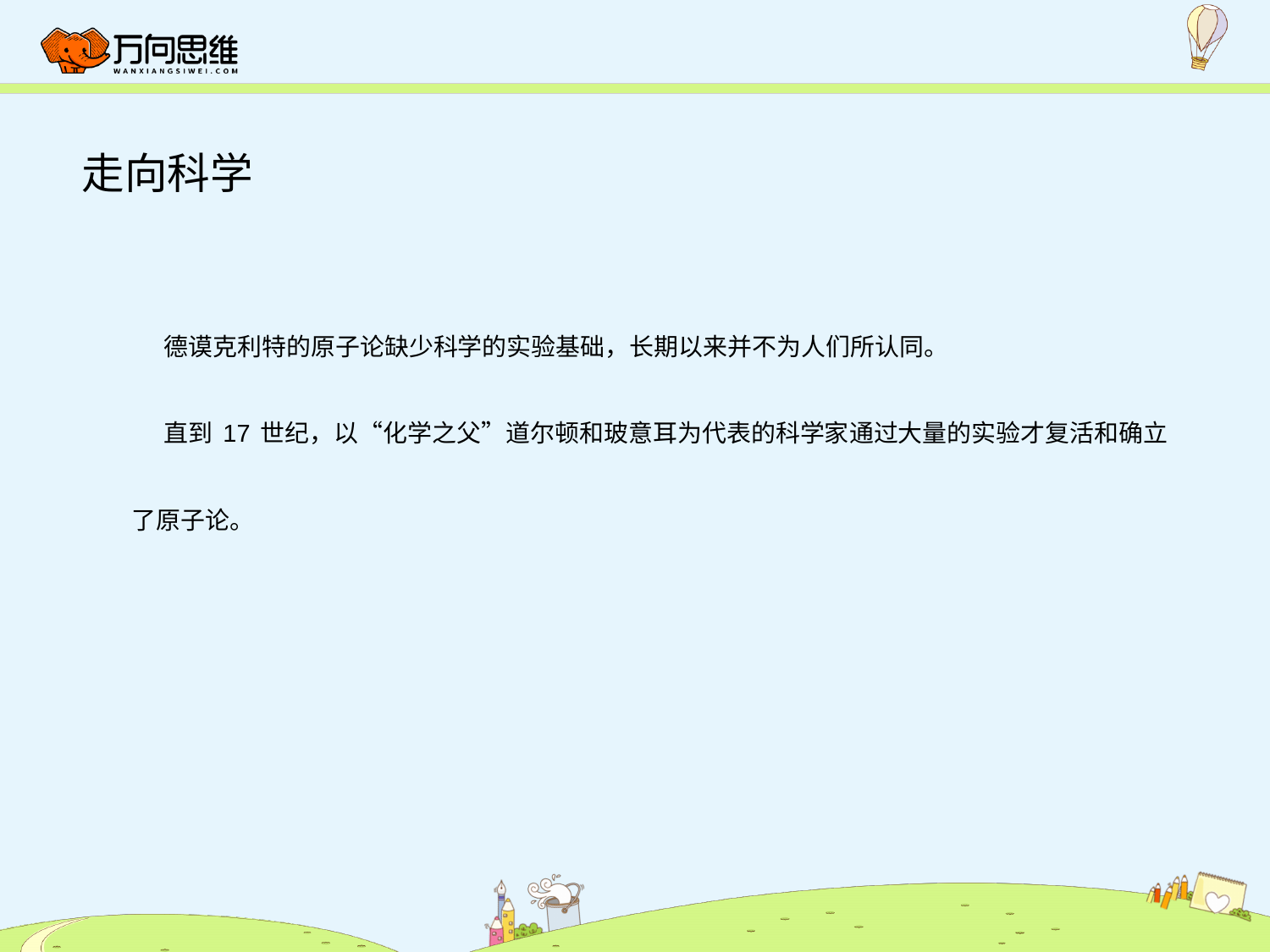

走向科学
    德谟克利特的原子论缺少科学的实验基础，长期以来并不为人们所认同。
    直到17世纪，以“化学之父”道尔顿和玻意耳为代表的科学家通过大量的实验才复活和确立了原子论。